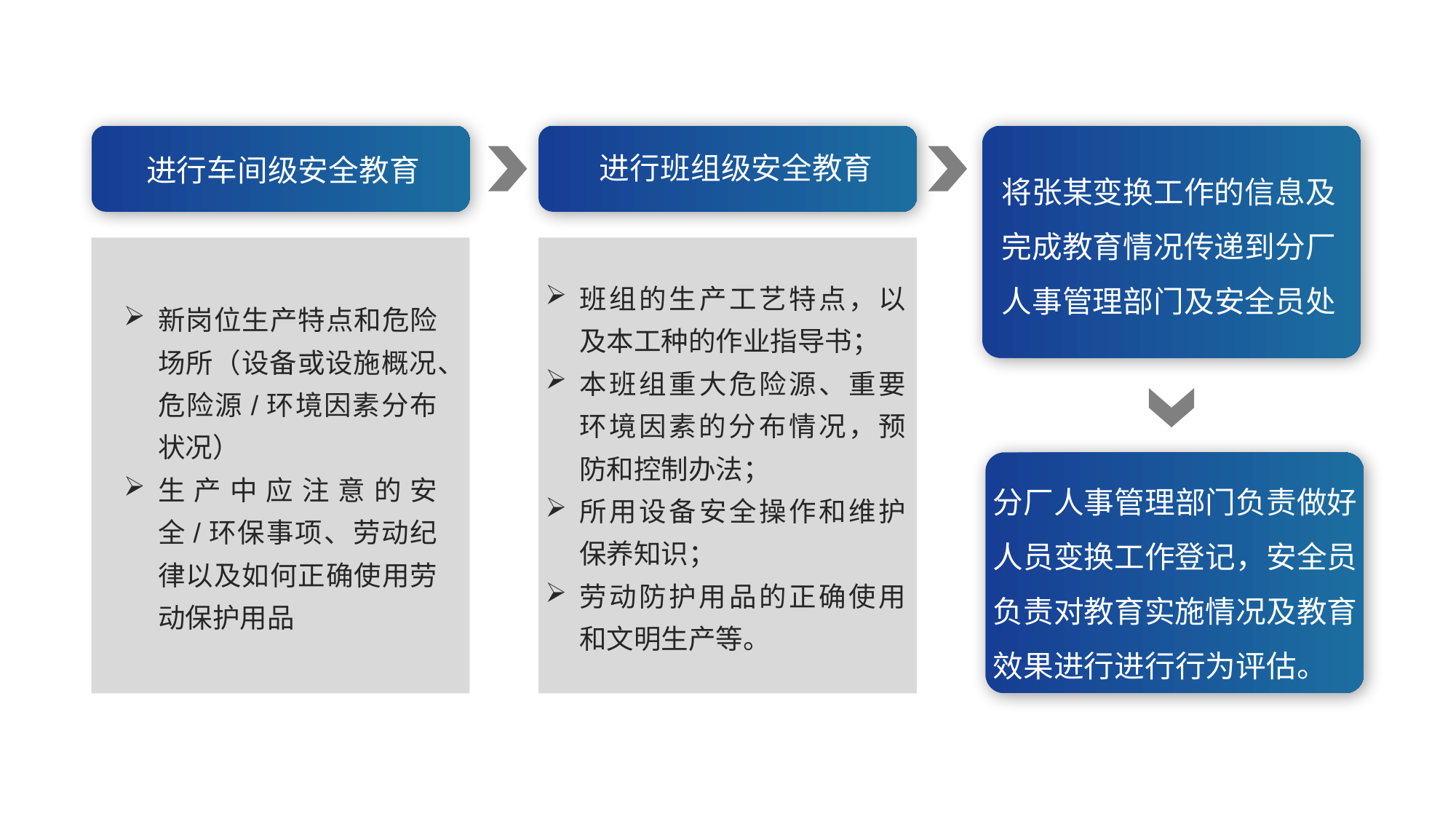

进行班组级安全教育
进行车间级安全教育

将张某变换工作的信息及完成教育情况传递到分厂人事管理部门及安全员处

班组的生产工艺特点，以及本工种的作业指导书；
本班组重大危险源、重要环境因素的分布情况，预防和控制办法；
所用设备安全操作和维护保养知识；
劳动防护用品的正确使用和文明生产等。
新岗位生产特点和危险场所（设备或设施概况、危险源/环境因素分布状况）
生产中应注意的安全/环保事项、劳动纪律以及如何正确使用劳动保护用品

分厂人事管理部门负责做好人员变换工作登记，安全员负责对教育实施情况及教育效果进行进行行为评估。